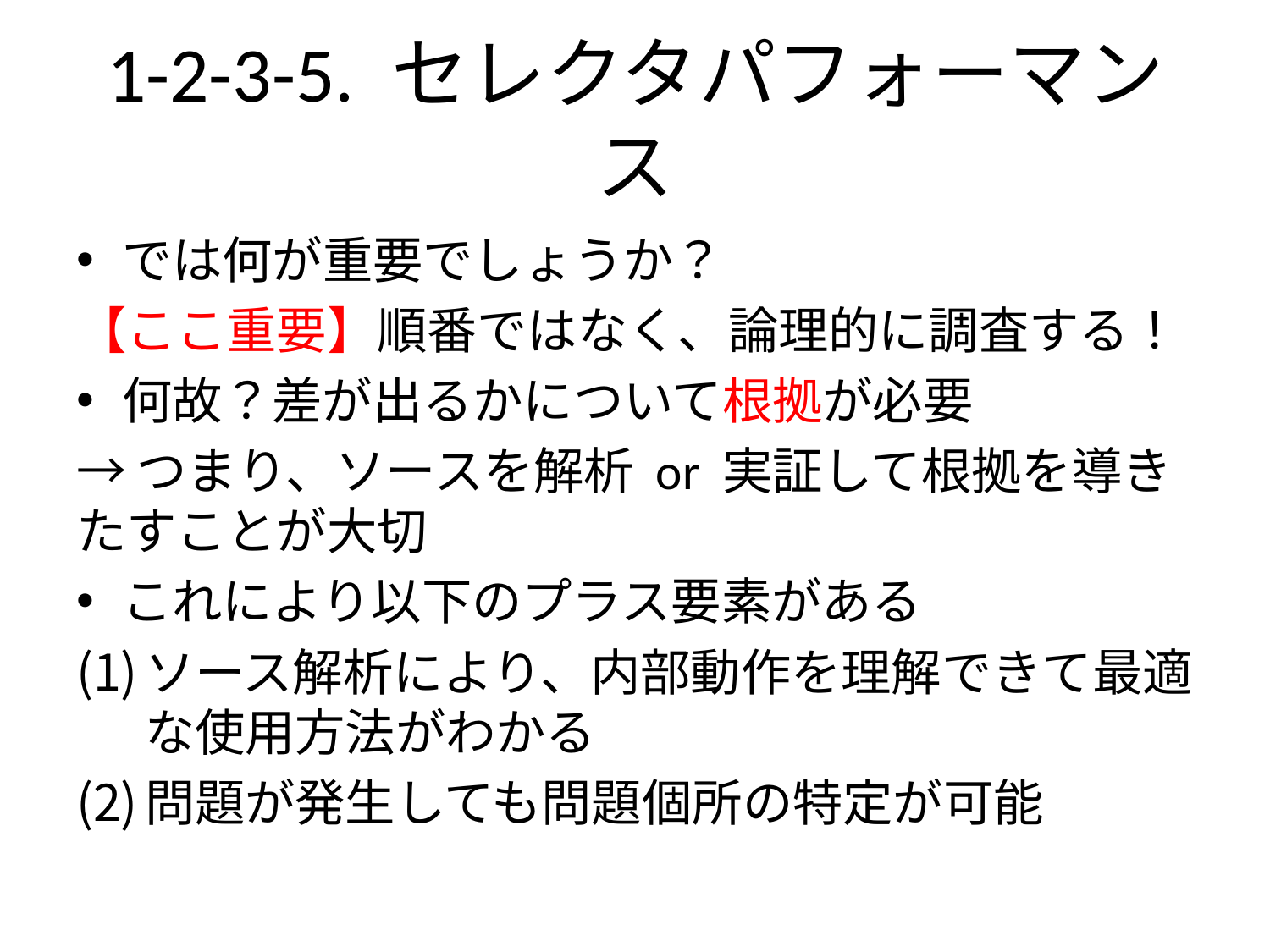

# 1-2-3-5. セレクタパフォーマンス
では何が重要でしょうか？
【ここ重要】順番ではなく、論理的に調査する！
何故？差が出るかについて根拠が必要
→つまり、ソースを解析 or 実証して根拠を導きたすことが大切
これにより以下のプラス要素がある
ソース解析により、内部動作を理解できて最適な使用方法がわかる
問題が発生しても問題個所の特定が可能